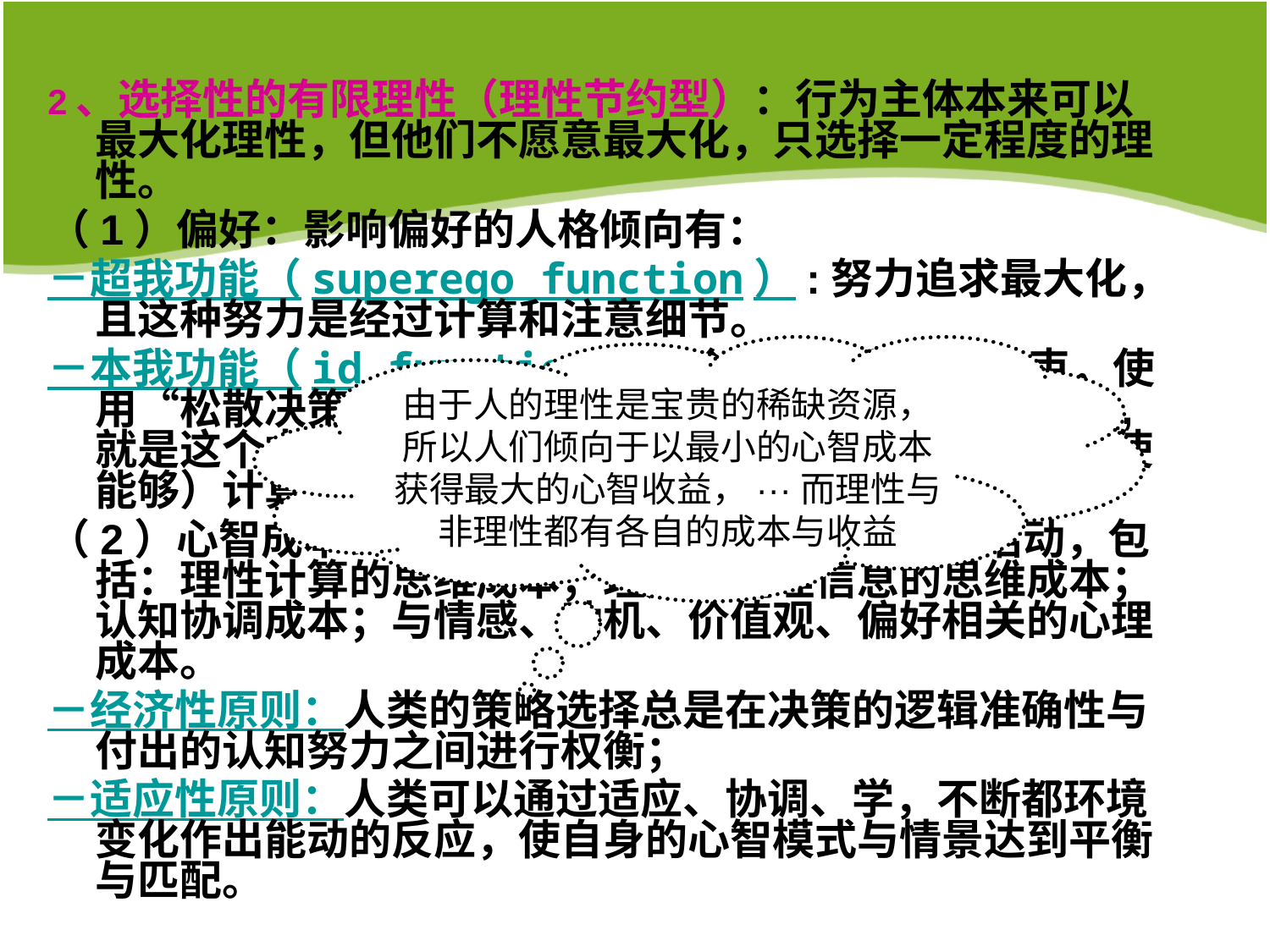

2、选择性的有限理性（理性节约型）：行为主体本来可以最大化理性，但他们不愿意最大化，只选择一定程度的理性。
（1）偏好：影响偏好的人格倾向有：
－超我功能（superego function）:努力追求最大化，且这种努力是经过计算和注意细节。
－本我功能（id function）:个体使自我不受约束，使用“松散决策程序”的倾向，遵循我们的“动物精神”,就是这个本我功能导致我们“不受约束”，不愿意（即使能够）计算和采取理性行为。
（2）心智成本：理性思维是一种成本很高的心智活动，包括：理性计算的思维成本；理解和处理信息的思维成本；认知协调成本；与情感、动机、价值观、偏好相关的心理成本。
－经济性原则：人类的策略选择总是在决策的逻辑准确性与付出的认知努力之间进行权衡；
－适应性原则：人类可以通过适应、协调、学，不断都环境变化作出能动的反应，使自身的心智模式与情景达到平衡与匹配。

由于人的理性是宝贵的稀缺资源，所以人们倾向于以最小的心智成本获得最大的心智收益，···而理性与非理性都有各自的成本与收益